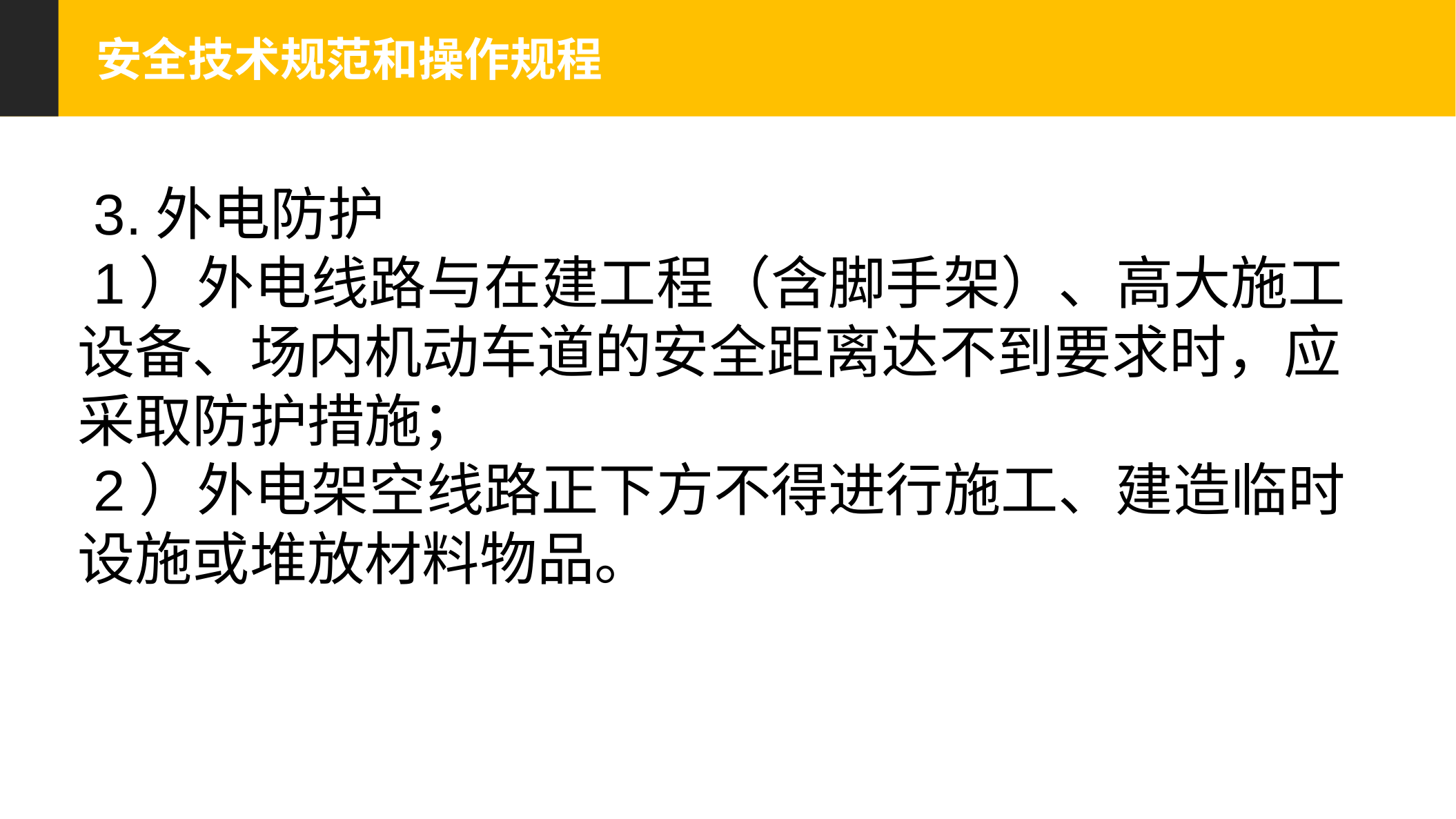

安全技术规范和操作规程
 3.外电防护
 1）外电线路与在建工程（含脚手架）、高大施工设备、场内机动车道的安全距离达不到要求时，应采取防护措施；
 2）外电架空线路正下方不得进行施工、建造临时设施或堆放材料物品。